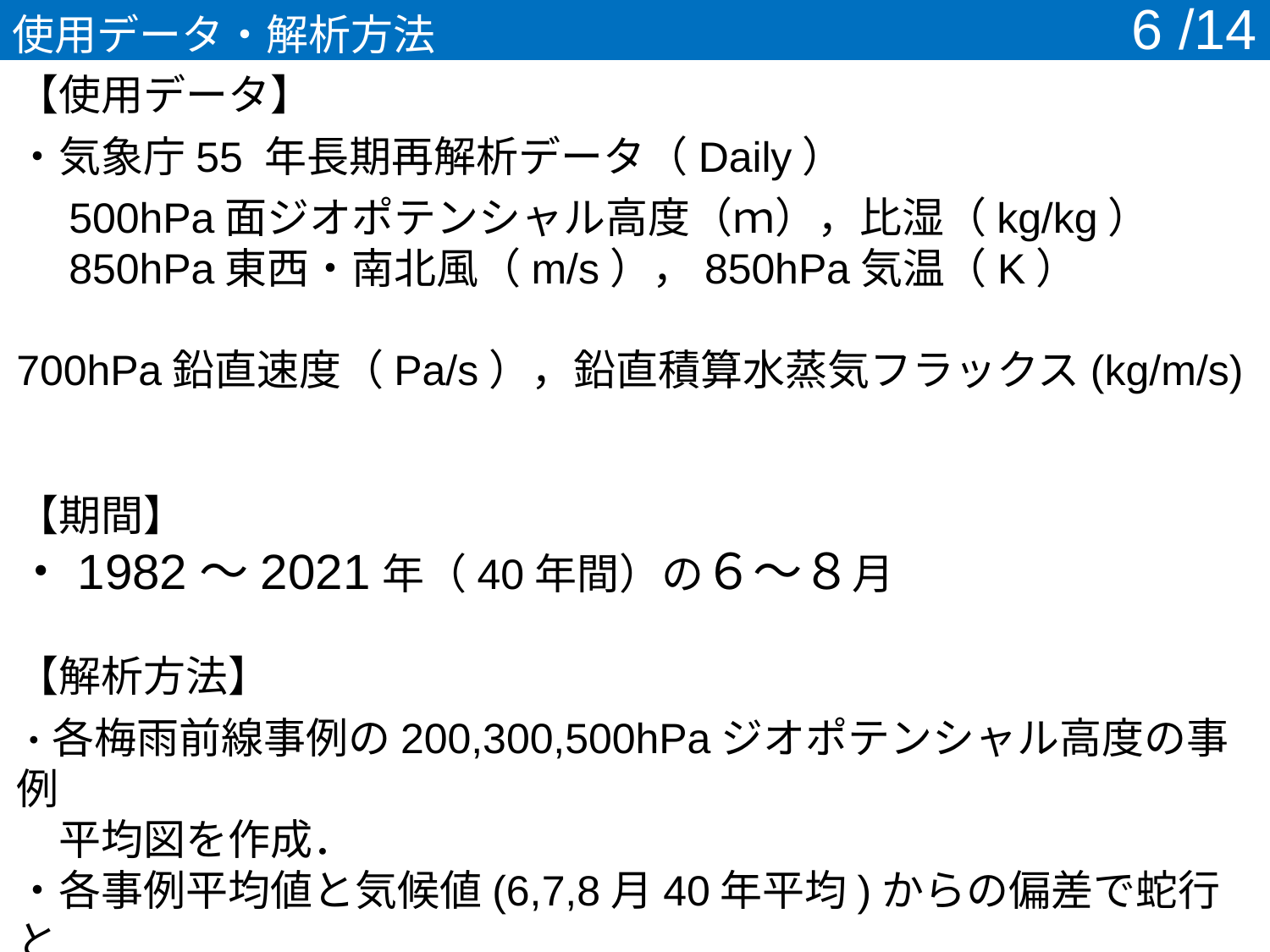

使用データ・解析方法
6 /14
【使用データ】

・気象庁55 年⾧期再解析データ（Daily）

　500hPa面ジオポテンシャル高度（ｍ），比湿（kg/kg）
　850hPa東西・南北風（m/s），850hPa気温（K）
　700hPa鉛直速度（Pa/s），鉛直積算水蒸気フラックス(kg/m/s)

【期間】
・1982～2021年（40年間）の６～８月

【解析方法】

・各梅雨前線事例の200,300,500hPaジオポテンシャル高度の事例
　平均図を作成．
・各事例平均値と気候値(6,7,8月40年平均)からの偏差で蛇行と
　トラフ・リッジの分布を判断し，蛇行のパターンで分類．
　各パターンで合成図解析

①西谷型：27事例，②東谷型：14事例，③両谷型：12事例